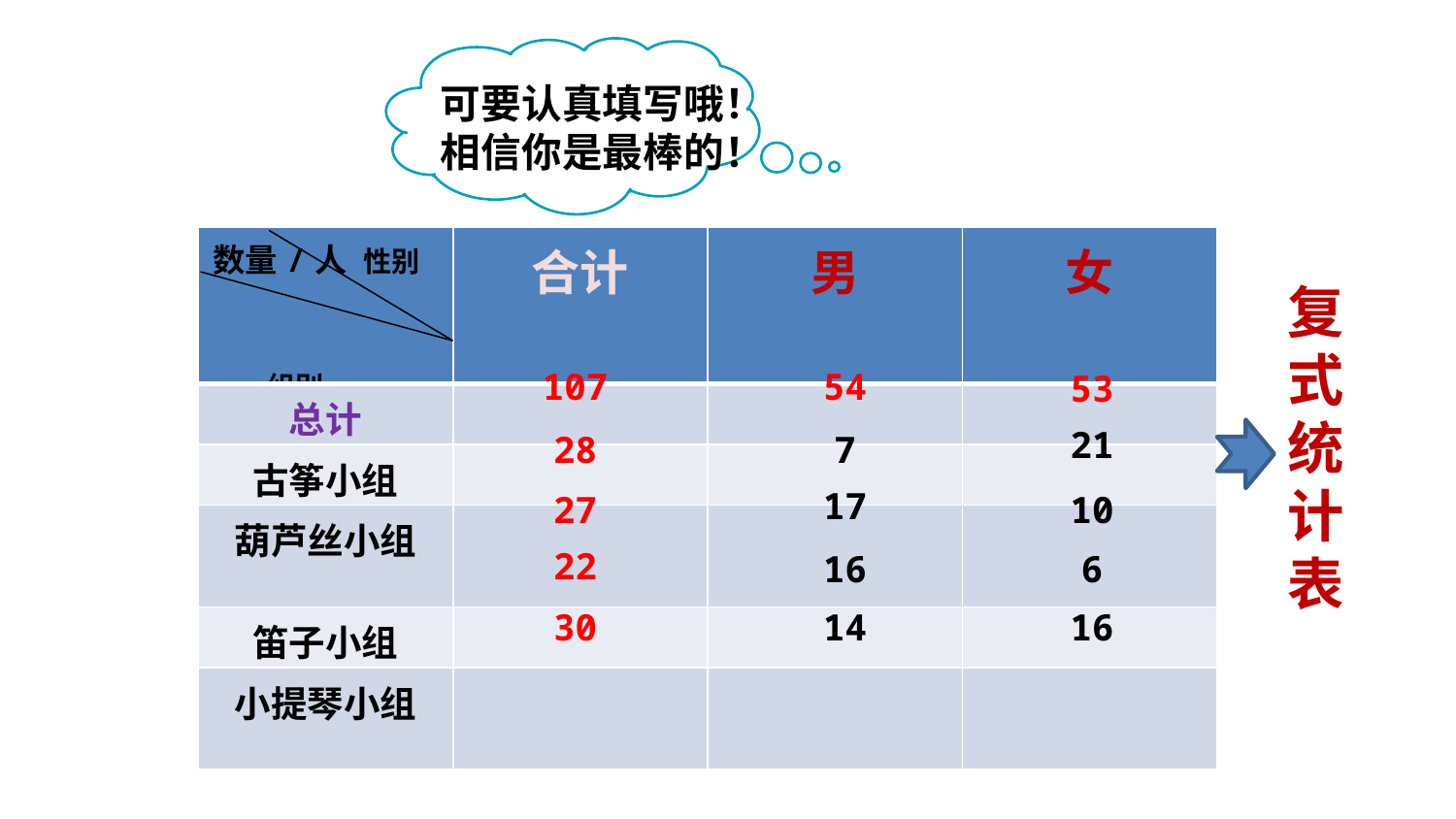

可要认真填写哦！
相信你是最棒的！
| 数量/人 性别 组别 | 合计 | 男 | 女 |
| --- | --- | --- | --- |
| 总计 |  |  |  |
| 古筝小组 |  |  |  |
| 葫芦丝小组 |  |  |  |
| 笛子小组 |  |  |  |
| 小提琴小组 |  |  |  |
复
式
统
计
表
107
54
53
21
28
7

17
27
10
22
16
6
30
14
16